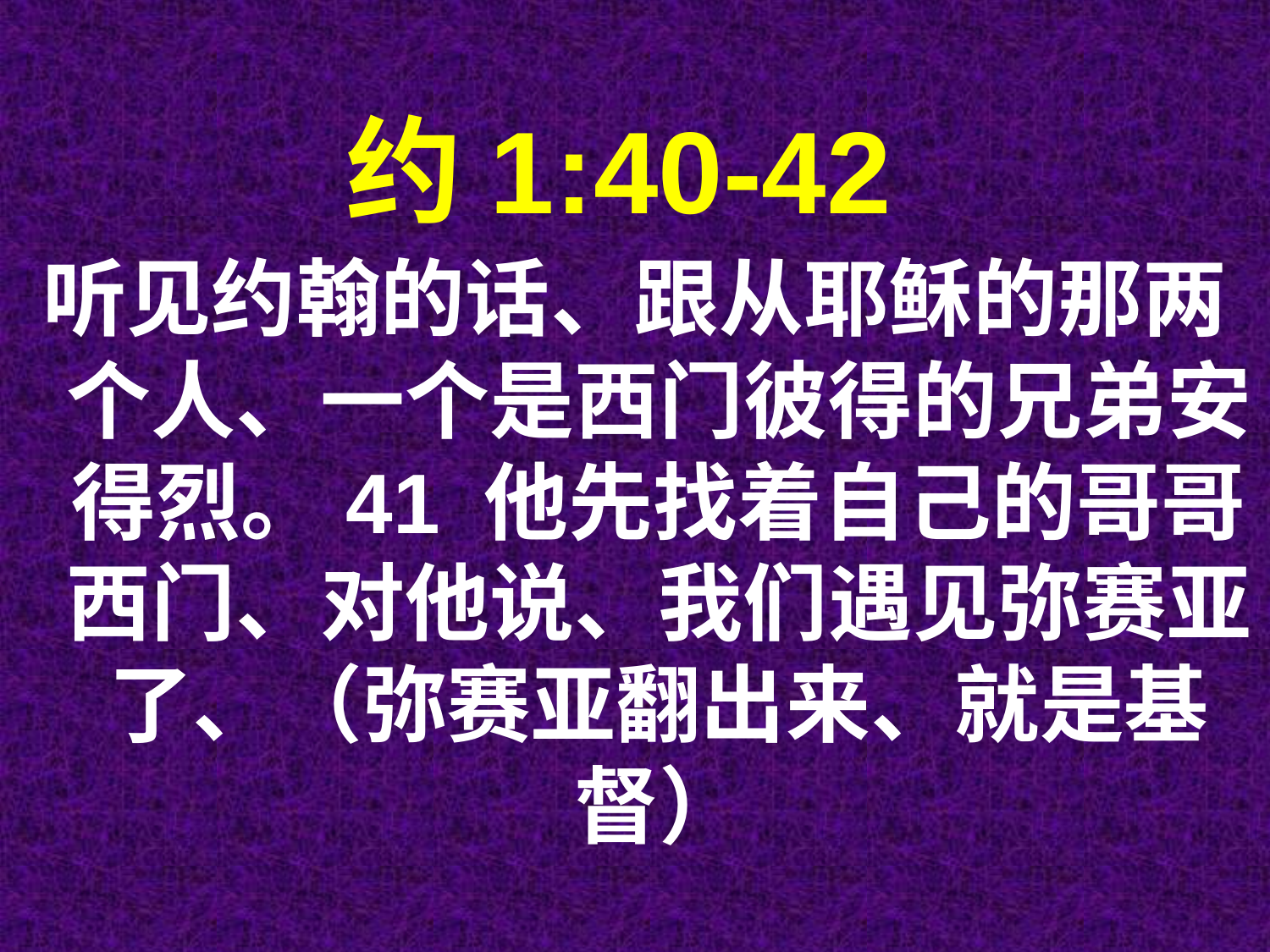

约1:40-42
听见约翰的话、跟从耶稣的那两个人、一个是西门彼得的兄弟安得烈。41 他先找着自己的哥哥西门、对他说、我们遇见弥赛亚了、（弥赛亚翻出来、就是基督）